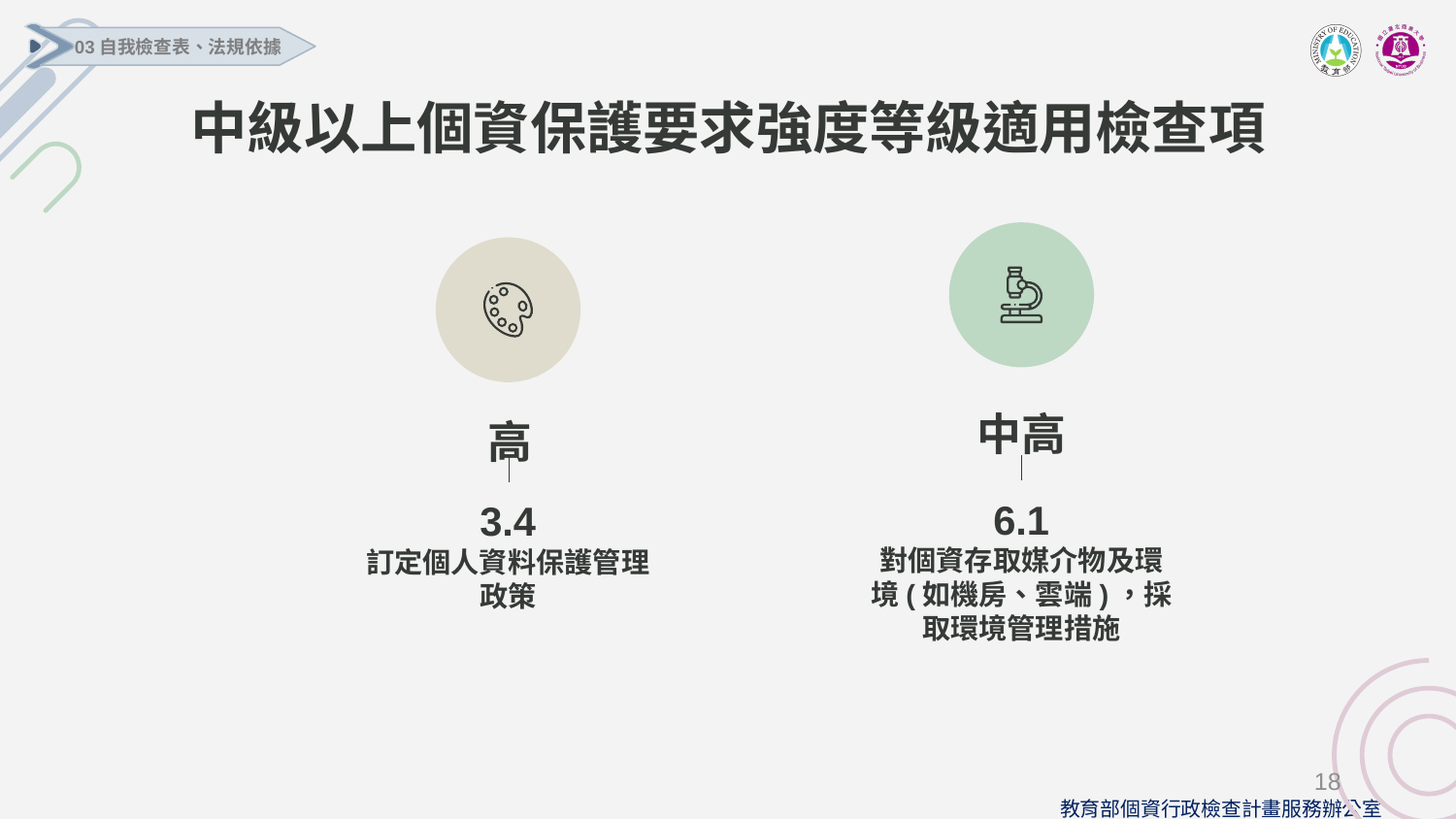

03自我檢查表、法規依據

# 中級以上個資保護要求強度等級適用檢查項

中高
6.1
對個資存取媒介物及環境(如機房、雲端)，採取環境管理措施

高
3.4
訂定個人資料保護管理政策
18